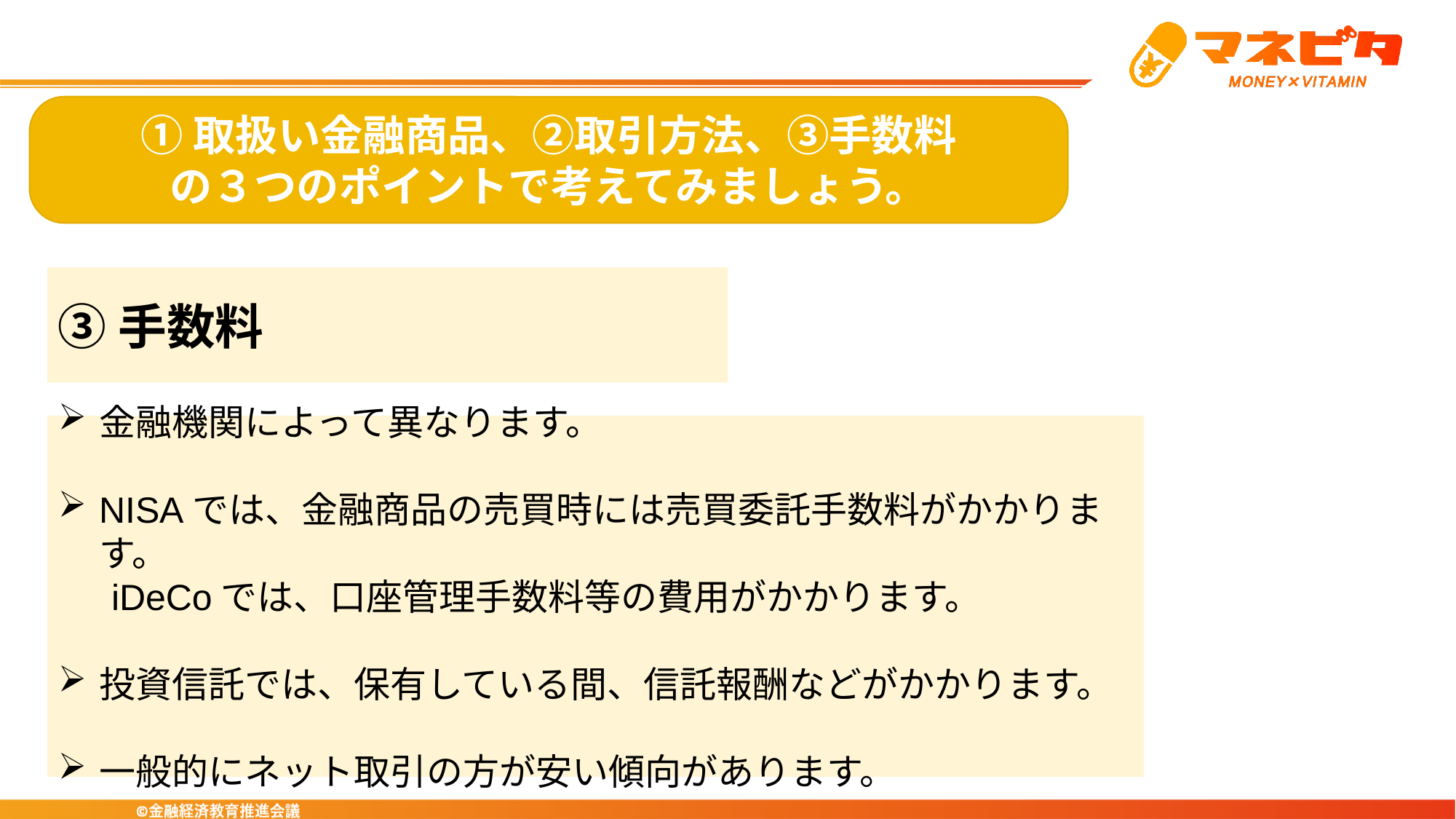

①取扱い金融商品、②取引方法、③手数料
の３つのポイントで考えてみましょう。
③手数料
金融機関によって異なります。

NISAでは、金融商品の売買時には売買委託手数料がかかります。
　 iDeCoでは、口座管理手数料等の費用がかかります。

投資信託では、保有している間、信託報酬などがかかります。

一般的にネット取引の方が安い傾向があります。